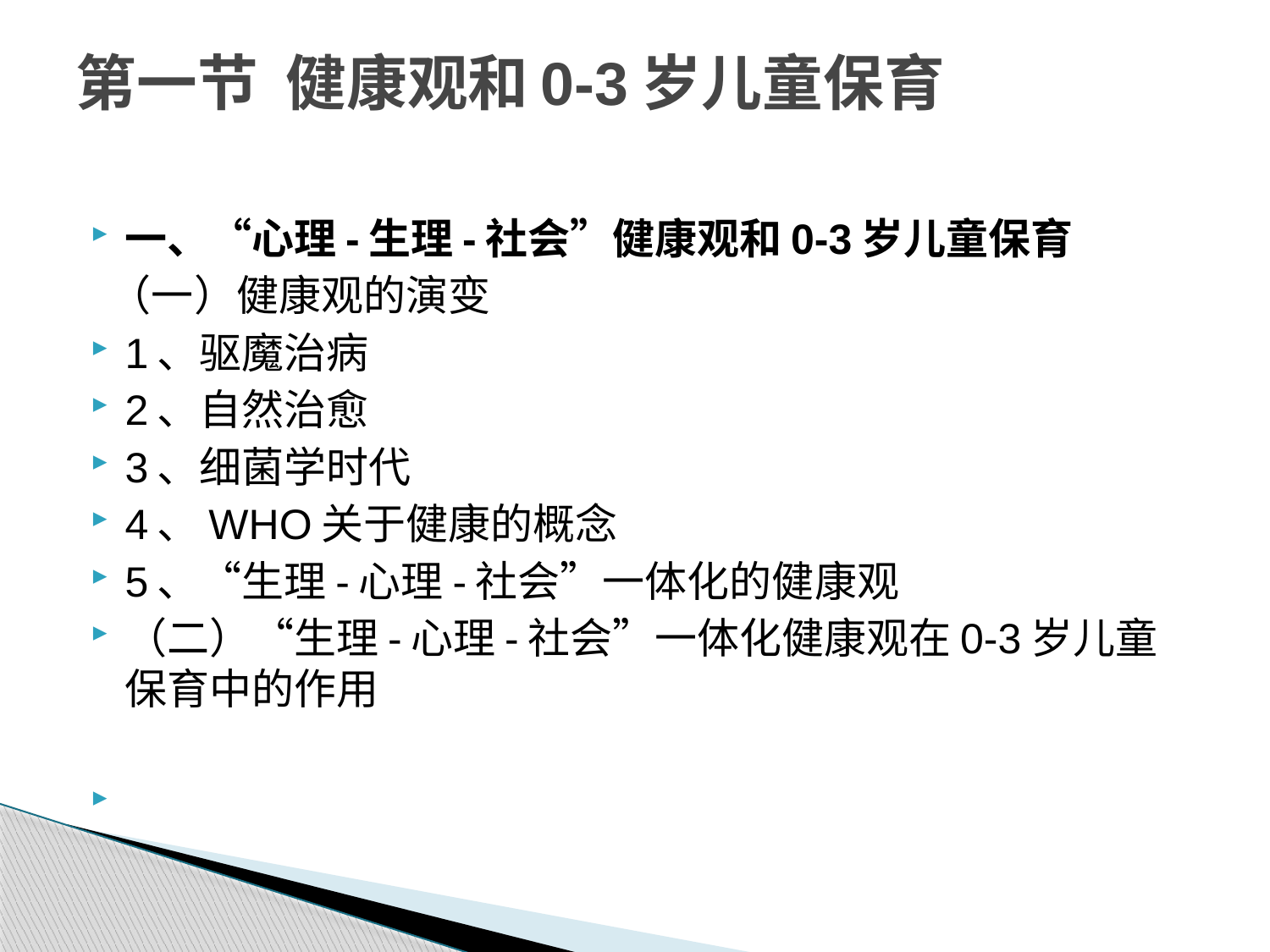

# 第一节  健康观和0-3岁儿童保育
一、“心理-生理-社会”健康观和0-3岁儿童保育
 （一）健康观的演变
1、驱魔治病
2、自然治愈
3、细菌学时代
4、WHO关于健康的概念
5、“生理-心理-社会”一体化的健康观
（二）“生理-心理-社会”一体化健康观在0-3岁儿童保育中的作用